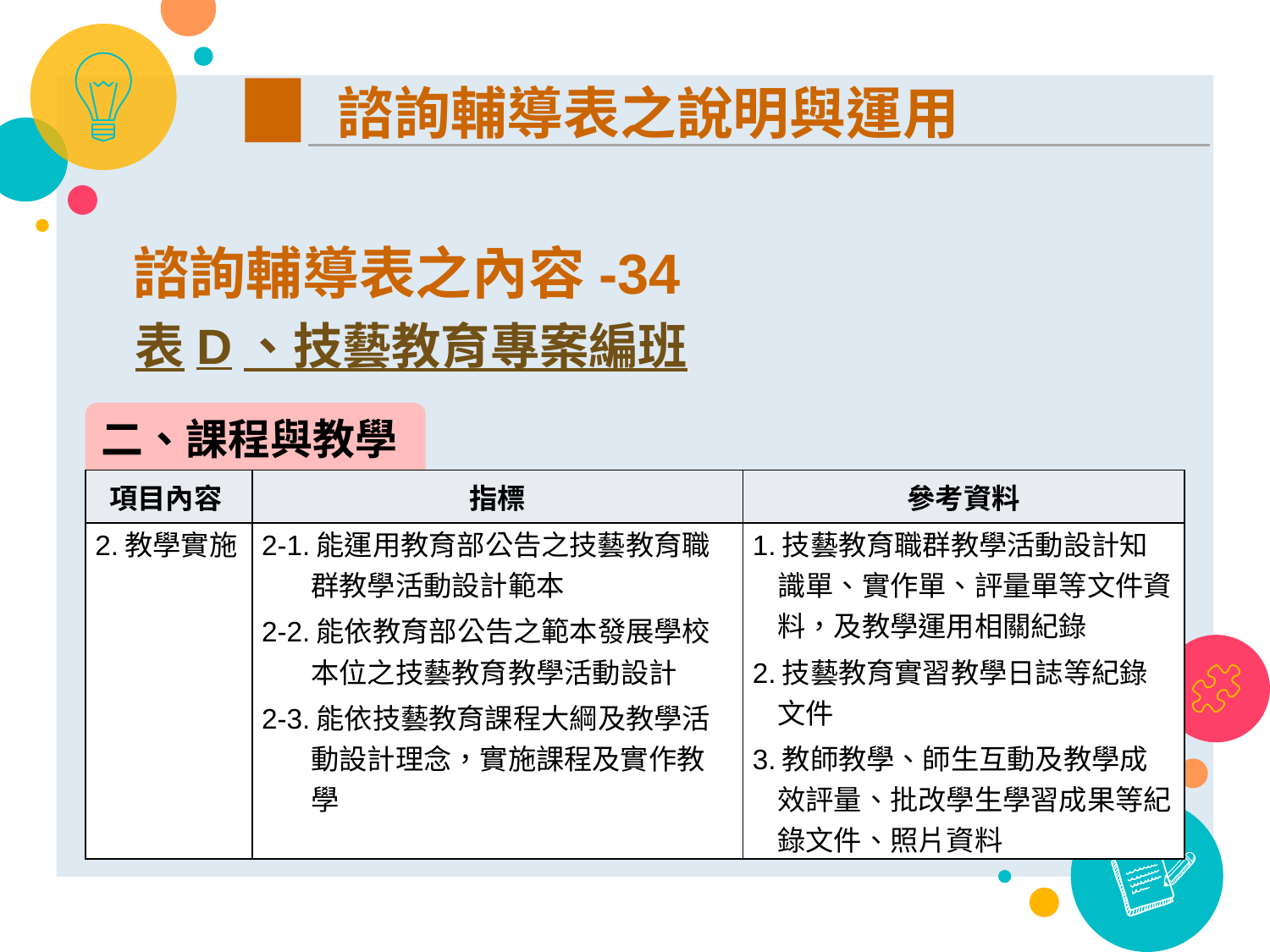

諮詢輔導表之說明與運用

諮詢輔導表之內容-34
表D、技藝教育專案編班
二、課程與教學
| 項目內容 | 指標 | 參考資料 |
| --- | --- | --- |
| 2.教學實施 | 2-1.能運用教育部公告之技藝教育職群教學活動設計範本 2-2.能依教育部公告之範本發展學校本位之技藝教育教學活動設計 2-3.能依技藝教育課程大綱及教學活動設計理念，實施課程及實作教學 | 1.技藝教育職群教學活動設計知識單、實作單、評量單等文件資料，及教學運用相關紀錄 2.技藝教育實習教學日誌等紀錄文件 3.教師教學、師生互動及教學成效評量、批改學生學習成果等紀錄文件、照片資料 |